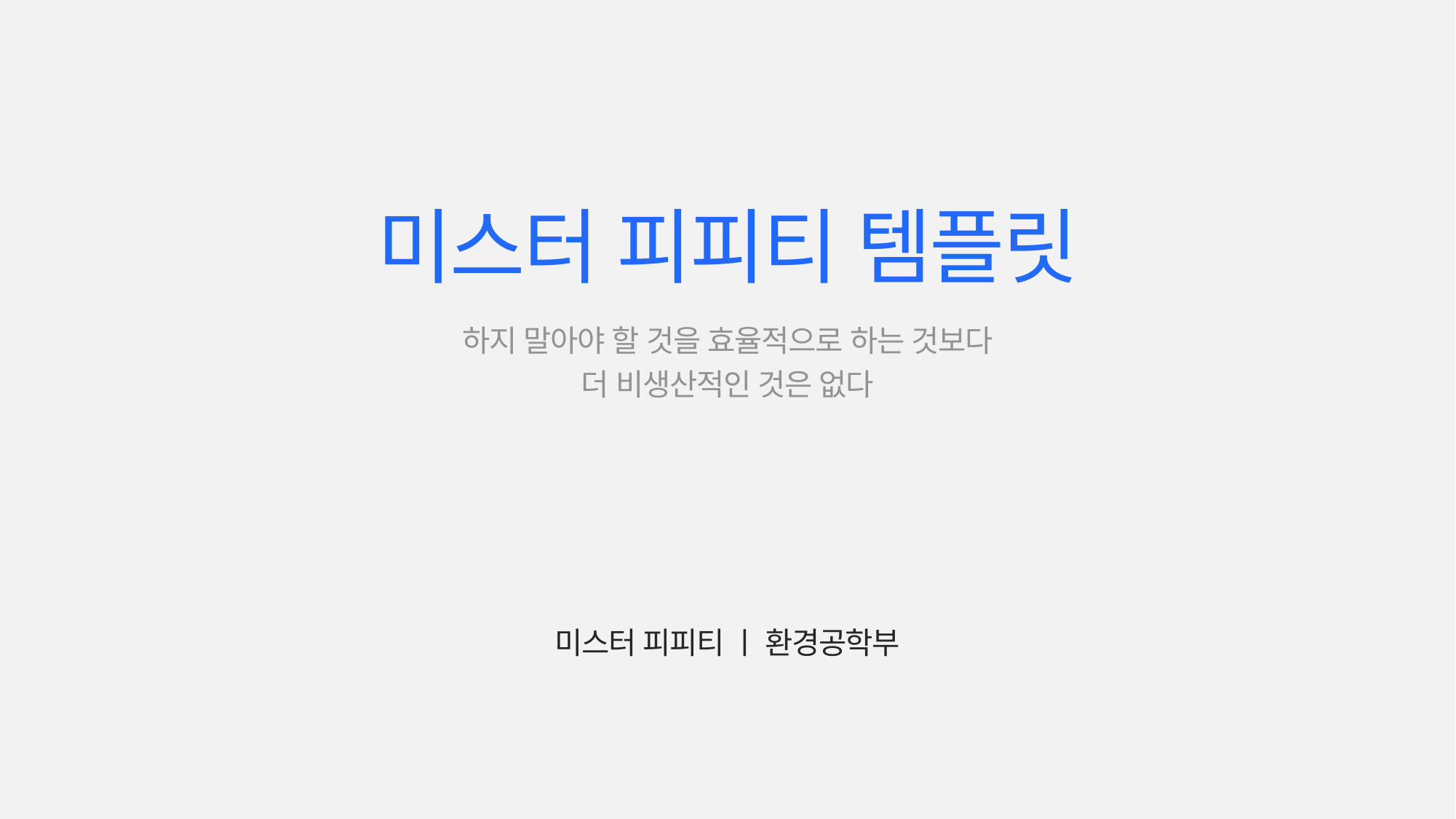

미스터 피피티 템플릿
하지 말아야 할 것을 효율적으로 하는 것보다
더 비생산적인 것은 없다
미스터 피피티 ㅣ 환경공학부